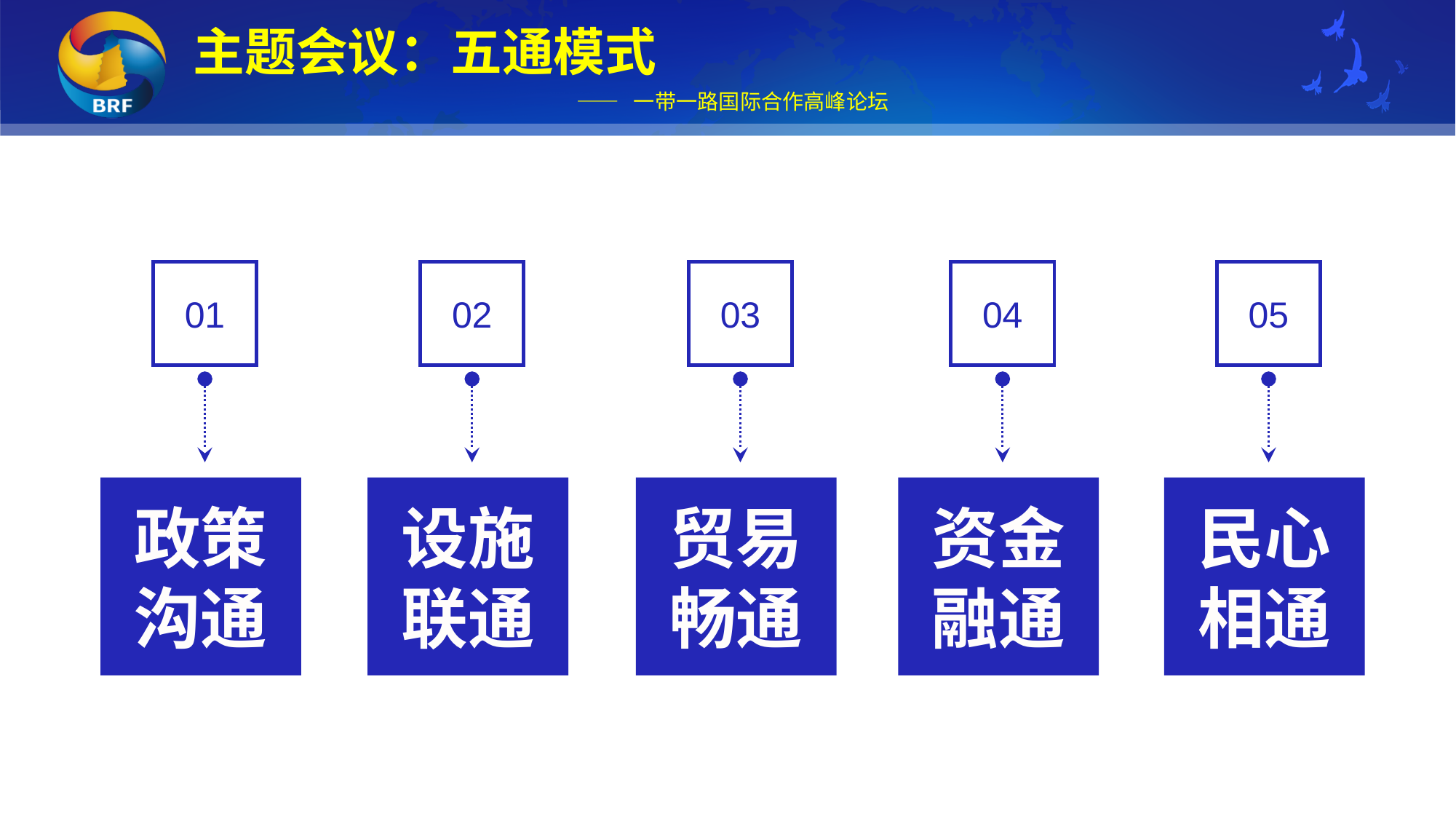

主题会议：五通模式
——  一带一路国际合作高峰论坛
01
02
03
04
05
政策沟通
设施联通
贸易畅通
资金融通
民心相通